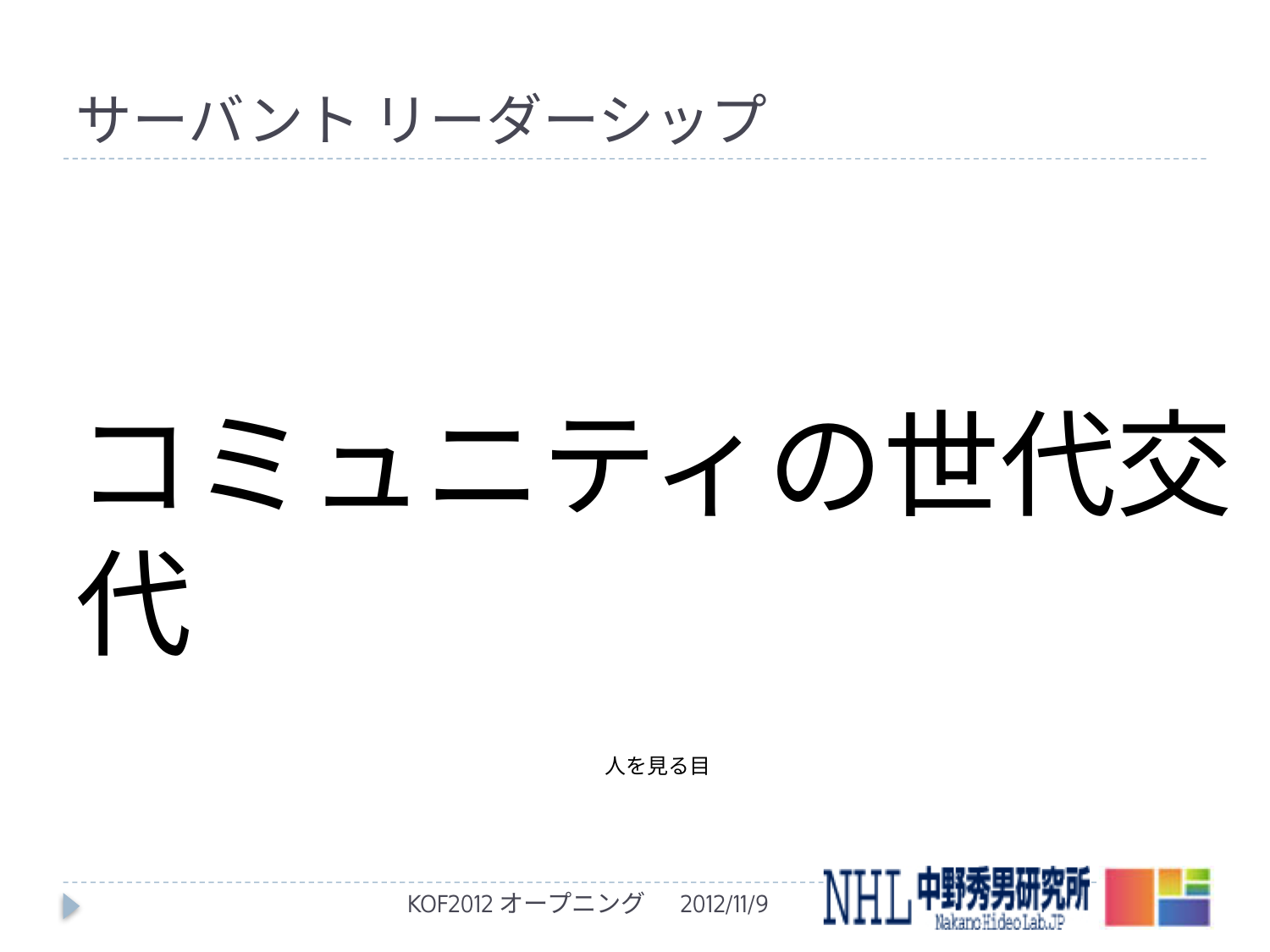

# サーバント リーダーシップ

コミュニティの世代交代

人を見る目
KOF2012オープニング
2012/11/9